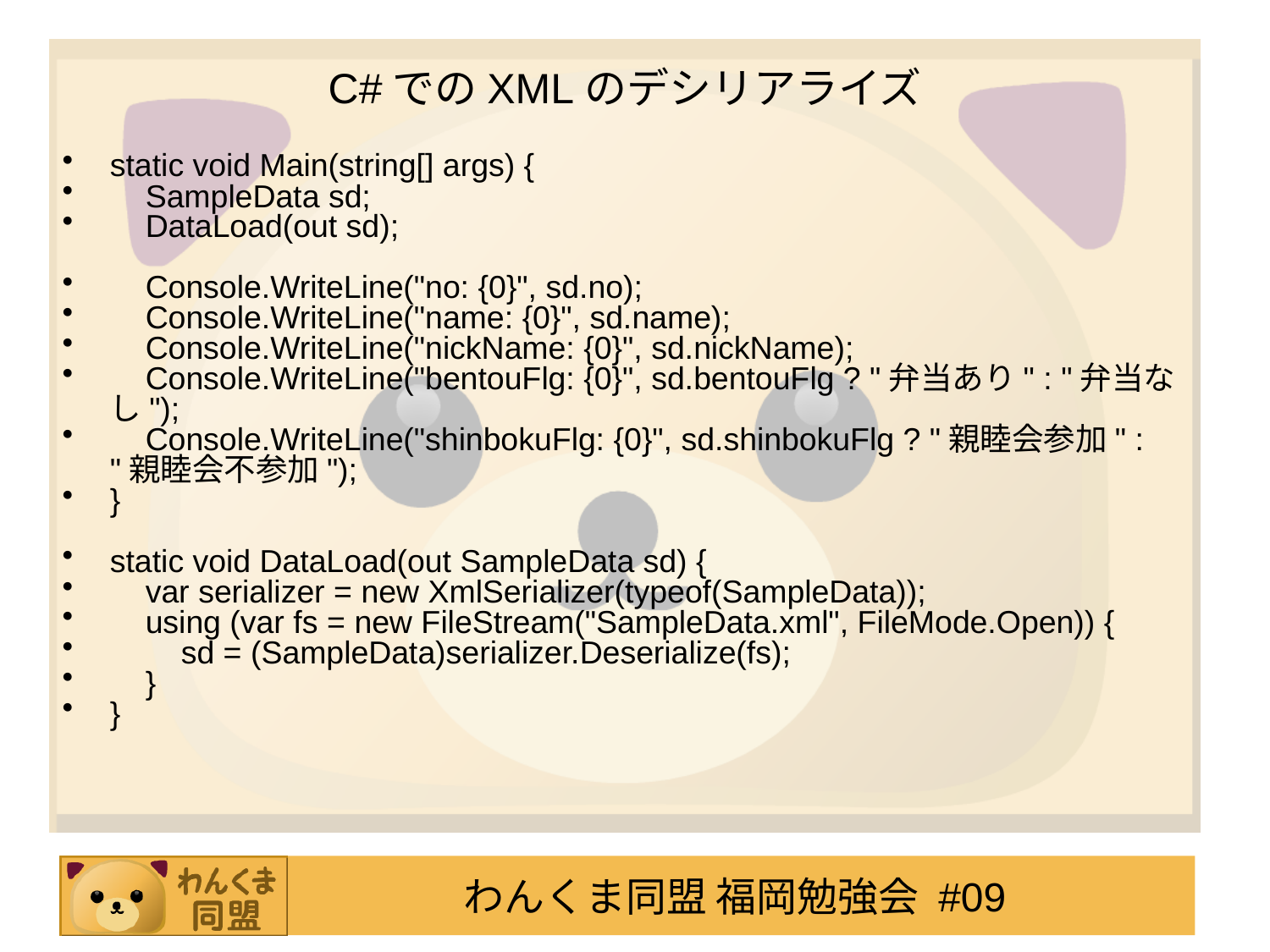

# C#でのXMLのデシリアライズ
static void Main(string[] args) {
    SampleData sd;
    DataLoad(out sd);

    Console.WriteLine("no: {0}", sd.no);
    Console.WriteLine("name: {0}", sd.name);
    Console.WriteLine("nickName: {0}", sd.nickName);
    Console.WriteLine("bentouFlg: {0}", sd.bentouFlg ? "弁当あり" : "弁当なし");
    Console.WriteLine("shinbokuFlg: {0}", sd.shinbokuFlg ? "親睦会参加" : "親睦会不参加");
}

static void DataLoad(out SampleData sd) {
    var serializer = new XmlSerializer(typeof(SampleData));
    using (var fs = new FileStream("SampleData.xml", FileMode.Open)) {
        sd = (SampleData)serializer.Deserialize(fs);
    }
}